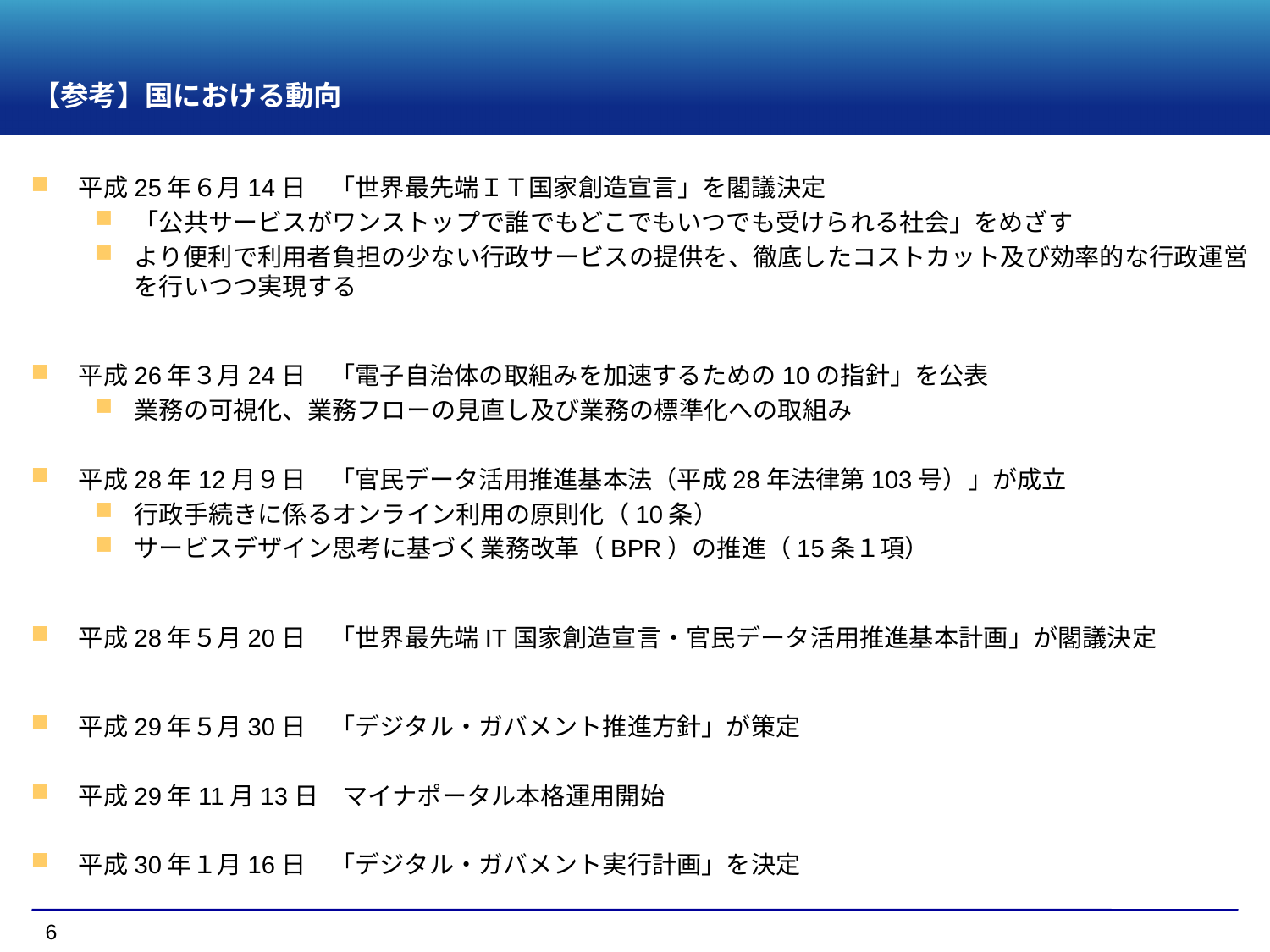

【参考】国における動向
平成25年６月14日　「世界最先端ＩＴ国家創造宣言」を閣議決定
「公共サービスがワンストップで誰でもどこでもいつでも受けられる社会」をめざす
より便利で利用者負担の少ない行政サービスの提供を、徹底したコストカット及び効率的な行政運営を行いつつ実現する

平成26年３月24日　「電子自治体の取組みを加速するための10の指針」を公表
業務の可視化、業務フローの見直し及び業務の標準化への取組み

平成28年12月９日　「官民データ活用推進基本法（平成28年法律第103号）」が成立
行政手続きに係るオンライン利用の原則化（10条）
サービスデザイン思考に基づく業務改革（BPR）の推進（15条１項）

平成28年５月20日　「世界最先端IT国家創造宣言・官民データ活用推進基本計画」が閣議決定

平成29年５月30日　「デジタル・ガバメント推進方針」が策定

平成29年11月13日　マイナポータル本格運用開始

平成30年１月16日　「デジタル・ガバメント実行計画」を決定